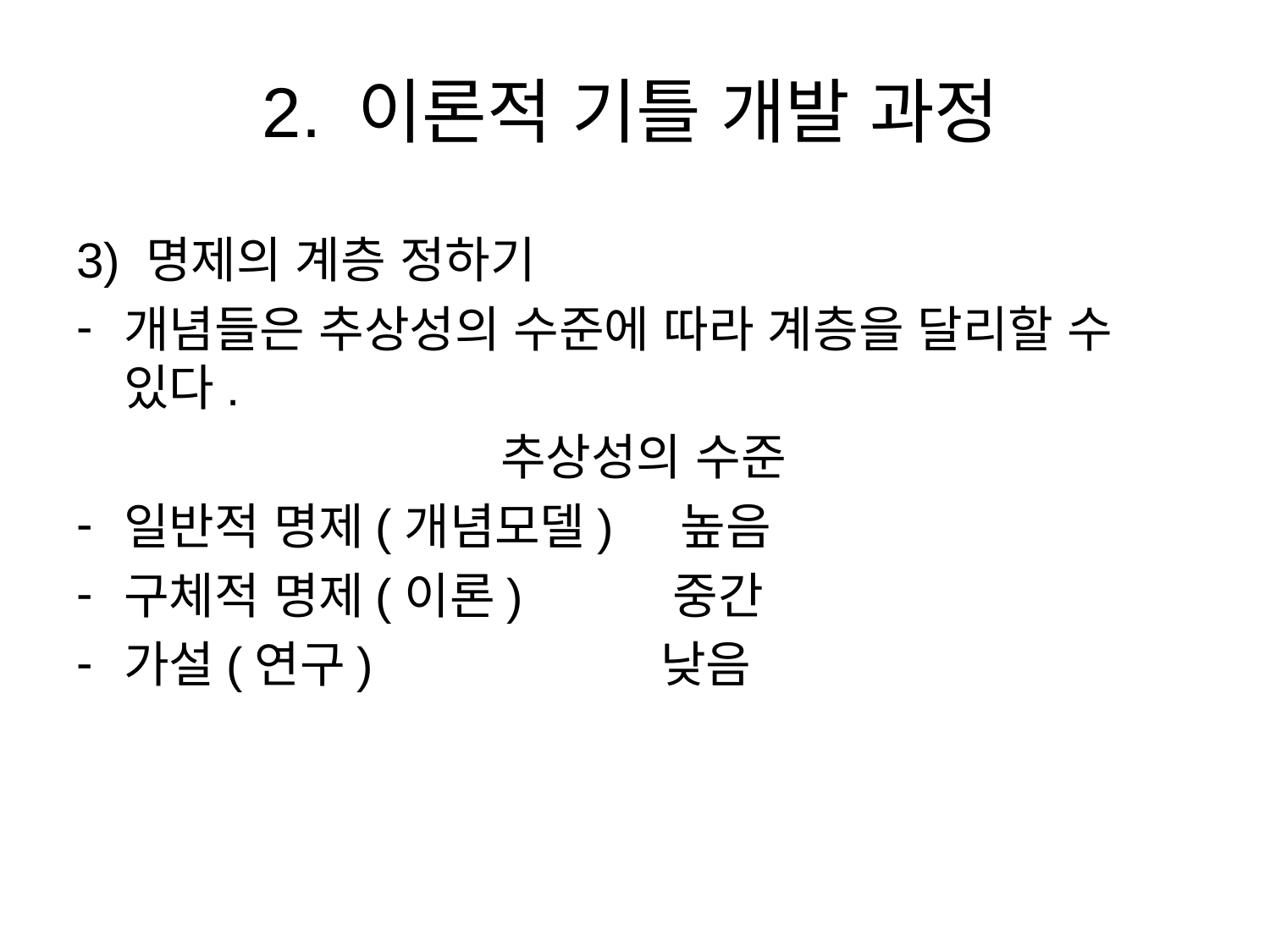

# 2. 이론적 기틀 개발 과정
3) 명제의 계층 정하기
개념들은 추상성의 수준에 따라 계층을 달리할 수 있다.
                              추상성의 수준
일반적 명제(개념모델)    높음
구체적 명제(이론)          중간
가설(연구)                    낮음